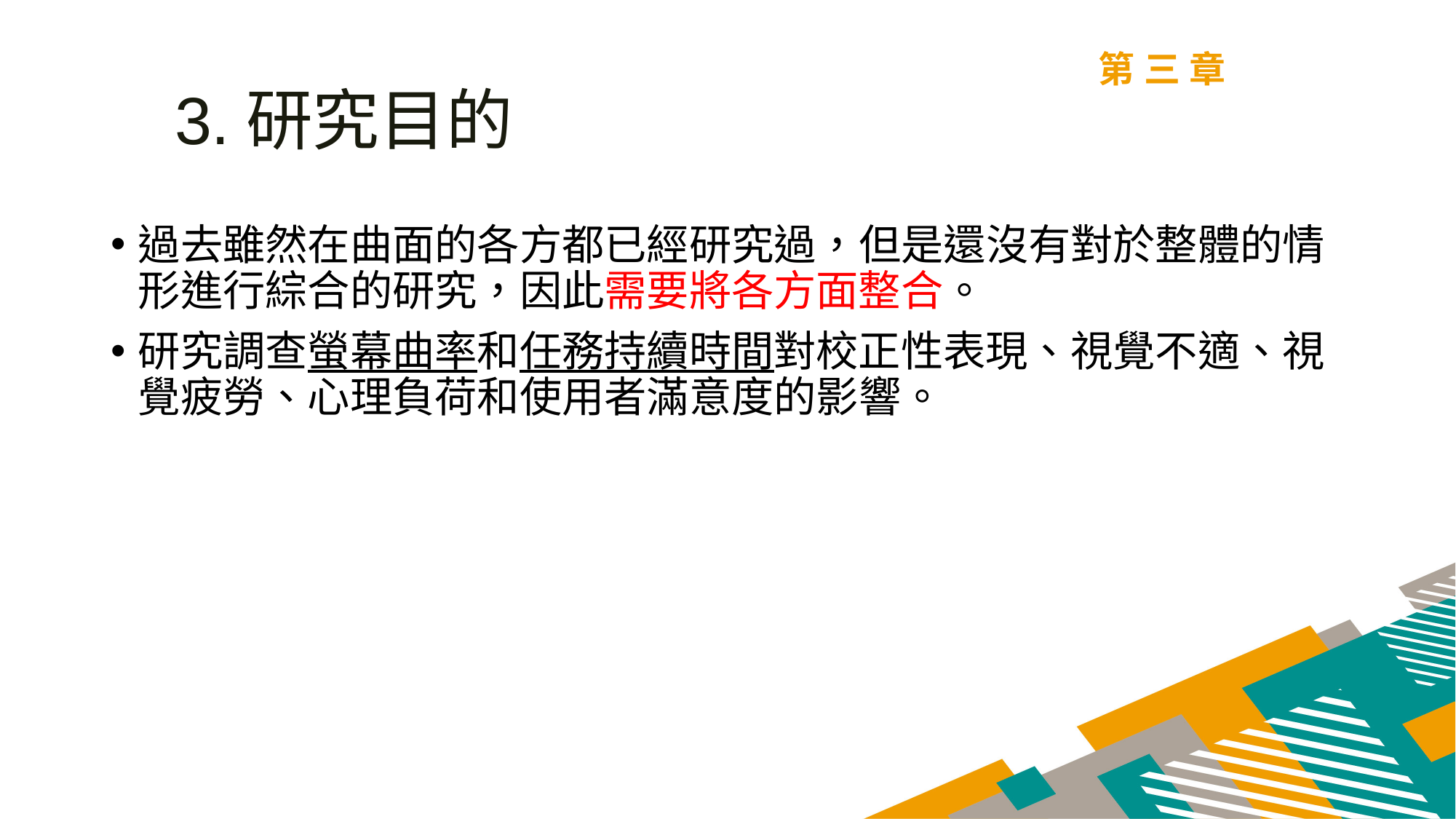

第三章
3.研究目的
過去雖然在曲面的各方都已經研究過，但是還沒有對於整體的情形進行綜合的研究，因此需要將各方面整合。
研究調查螢幕曲率和任務持續時間對校正性表現、視覺不適、視覺疲勞、心理負荷和使用者滿意度的影響。